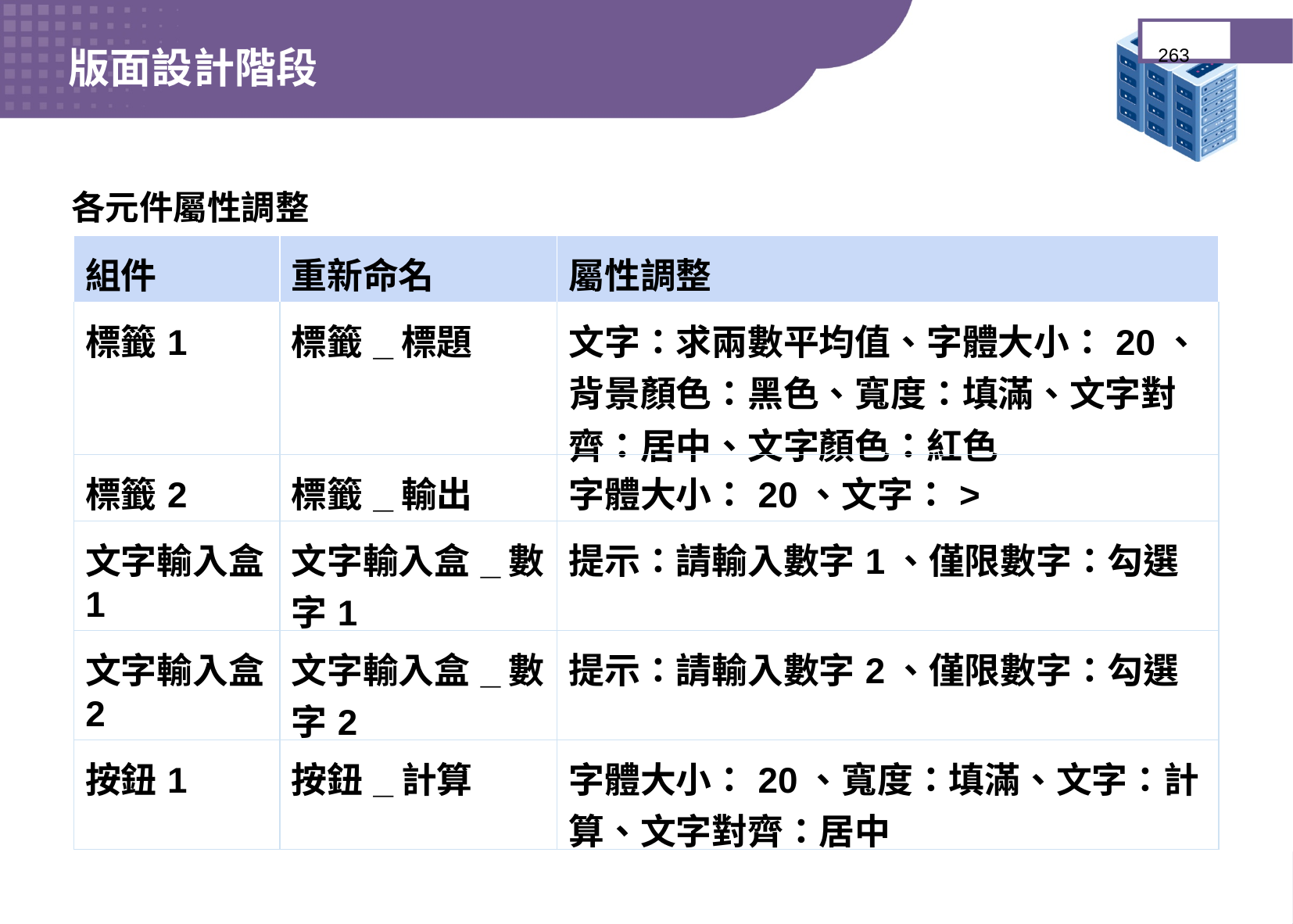

版面設計階段
263
      各元件屬性調整
| 組件 | 重新命名 | 屬性調整 |
| --- | --- | --- |
| 標籤1 | 標籤\_標題 | 文字：求兩數平均值、字體大小：20、背景顏色：黑色、寬度：填滿、文字對齊：居中、文字顏色：紅色 |
| 標籤2 | 標籤\_輸出 | 字體大小：20、文字：> |
| 文字輸入盒1 | 文字輸入盒\_數字1 | 提示：請輸入數字1、僅限數字：勾選 |
| 文字輸入盒2 | 文字輸入盒\_數字2 | 提示：請輸入數字2、僅限數字：勾選 |
| 按鈕1 | 按鈕\_計算 | 字體大小：20、寬度：填滿、文字：計算、文字對齊：居中 |